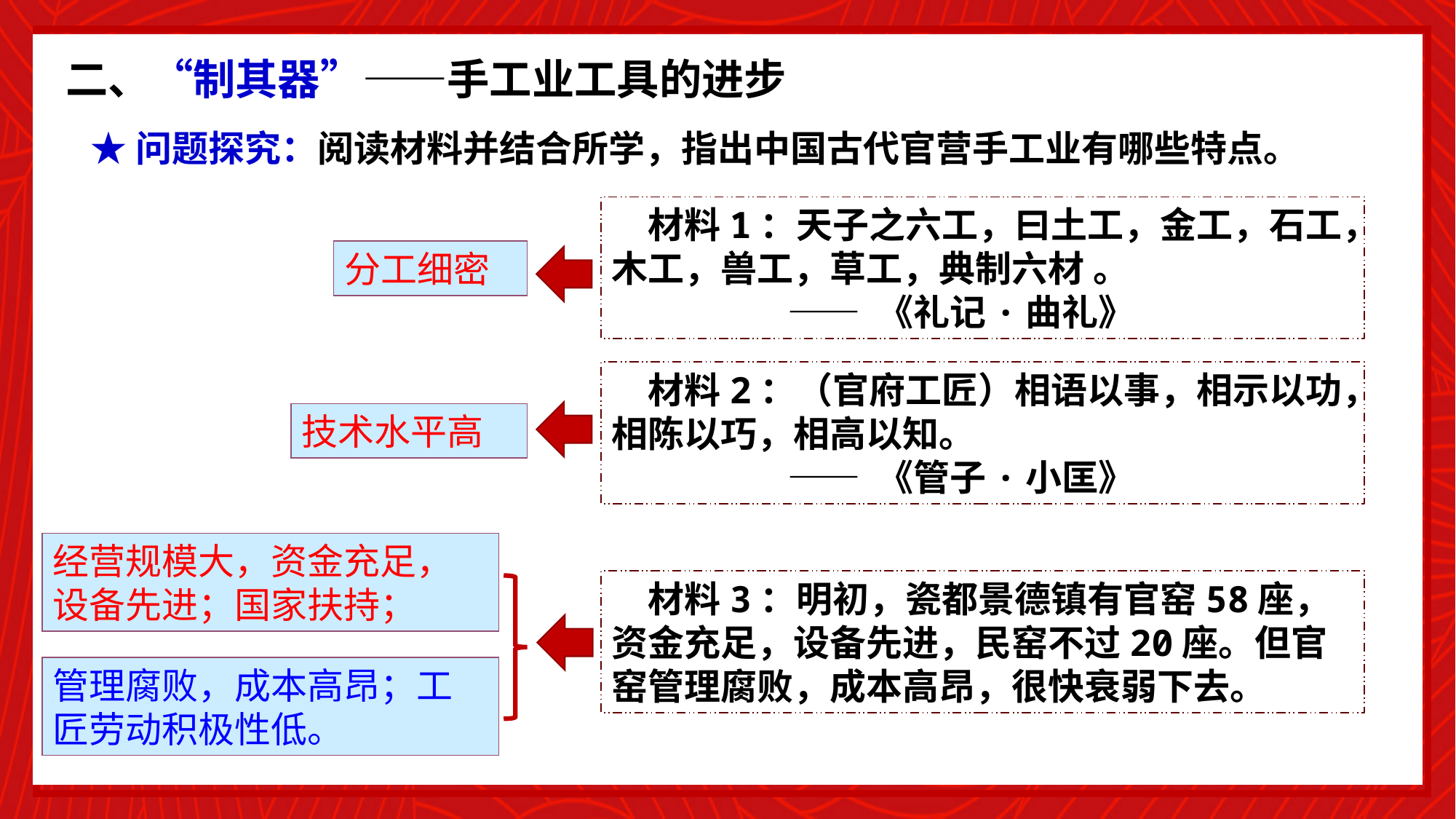

二、“制其器”——手工业工具的进步
★问题探究：阅读材料并结合所学，指出中国古代官营手工业有哪些特点。
材料1：天子之六工，曰土工，金工，石工，木工，兽工，草工，典制六材 。
                 —— 《礼记·曲礼》
分工细密

材料2：（官府工匠）相语以事，相示以功，相陈以巧，相高以知。
                 —— 《管子·小匡》

技术水平高
经营规模大，资金充足，设备先进；国家扶持；
材料3：明初，瓷都景德镇有官窑58座，资金充足，设备先进，民窑不过20座。但官窑管理腐败，成本高昂，很快衰弱下去。

管理腐败，成本高昂；工匠劳动积极性低。